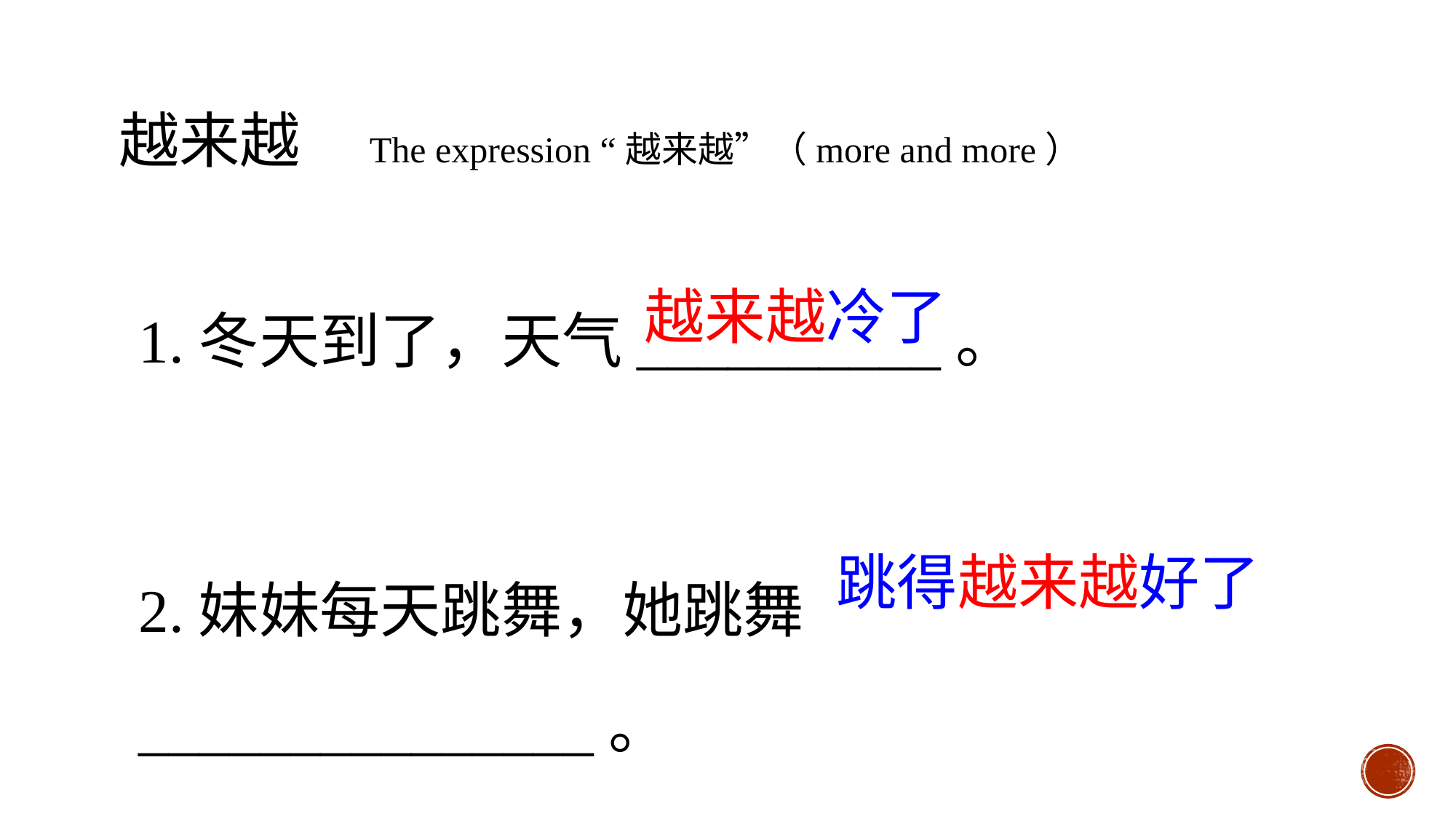

越来越    The expression “越来越”（more and more）
1.冬天到了，天气__________。

2.妹妹每天跳舞，她跳舞_______________。
越来越冷了
跳得越来越好了